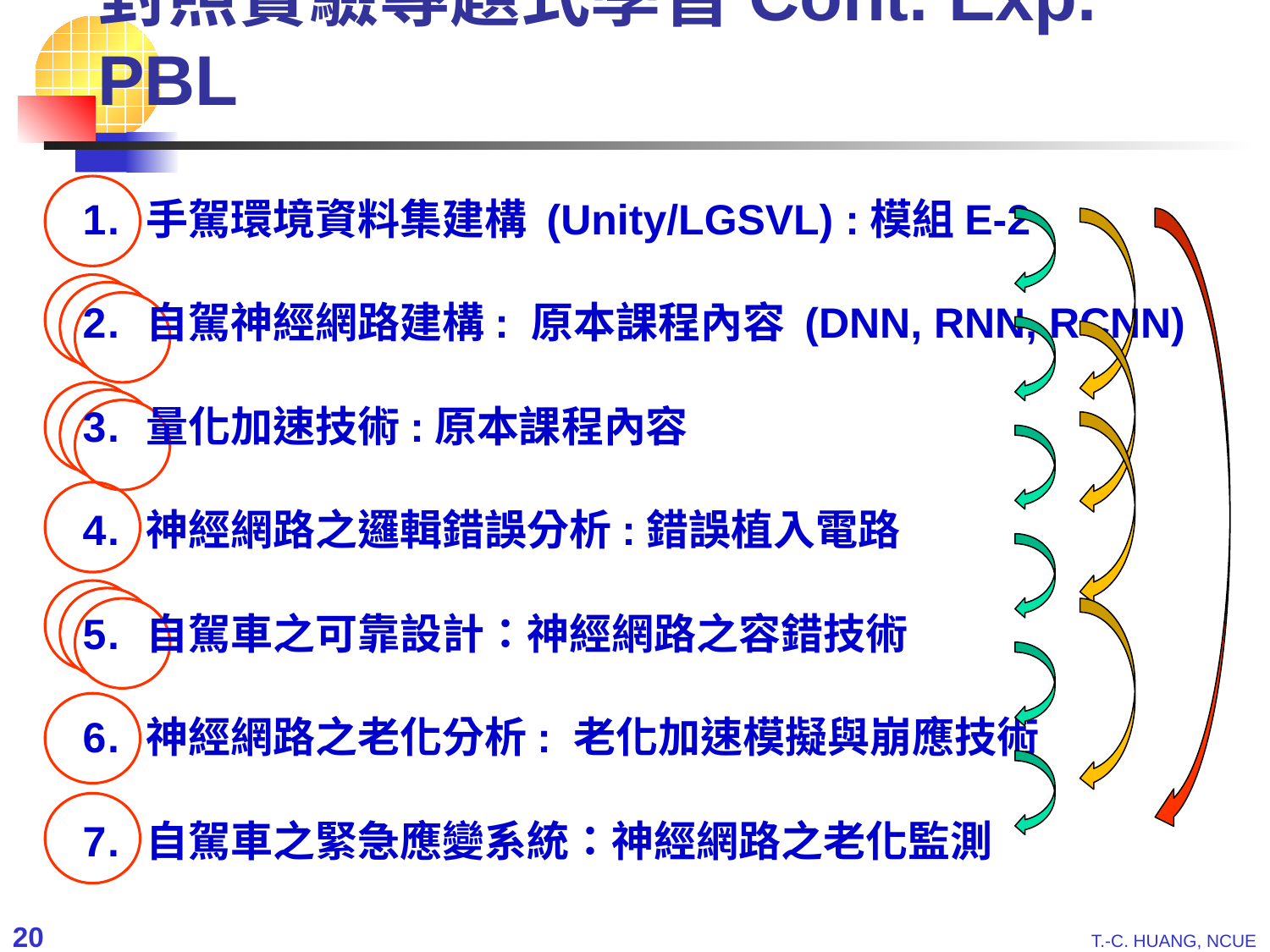

對照實驗專題式學習Cont. Exp. PBL

手駕環境資料集建構 (Unity/LGSVL) :模組E-2
自駕神經網路建構: 原本課程內容 (DNN, RNN, RCNN)
量化加速技術:原本課程內容
神經網路之邏輯錯誤分析:錯誤植入電路
自駕車之可靠設計：神經網路之容錯技術
神經網路之老化分析: 老化加速模擬與崩應技術
自駕車之緊急應變系統：神經網路之老化監測